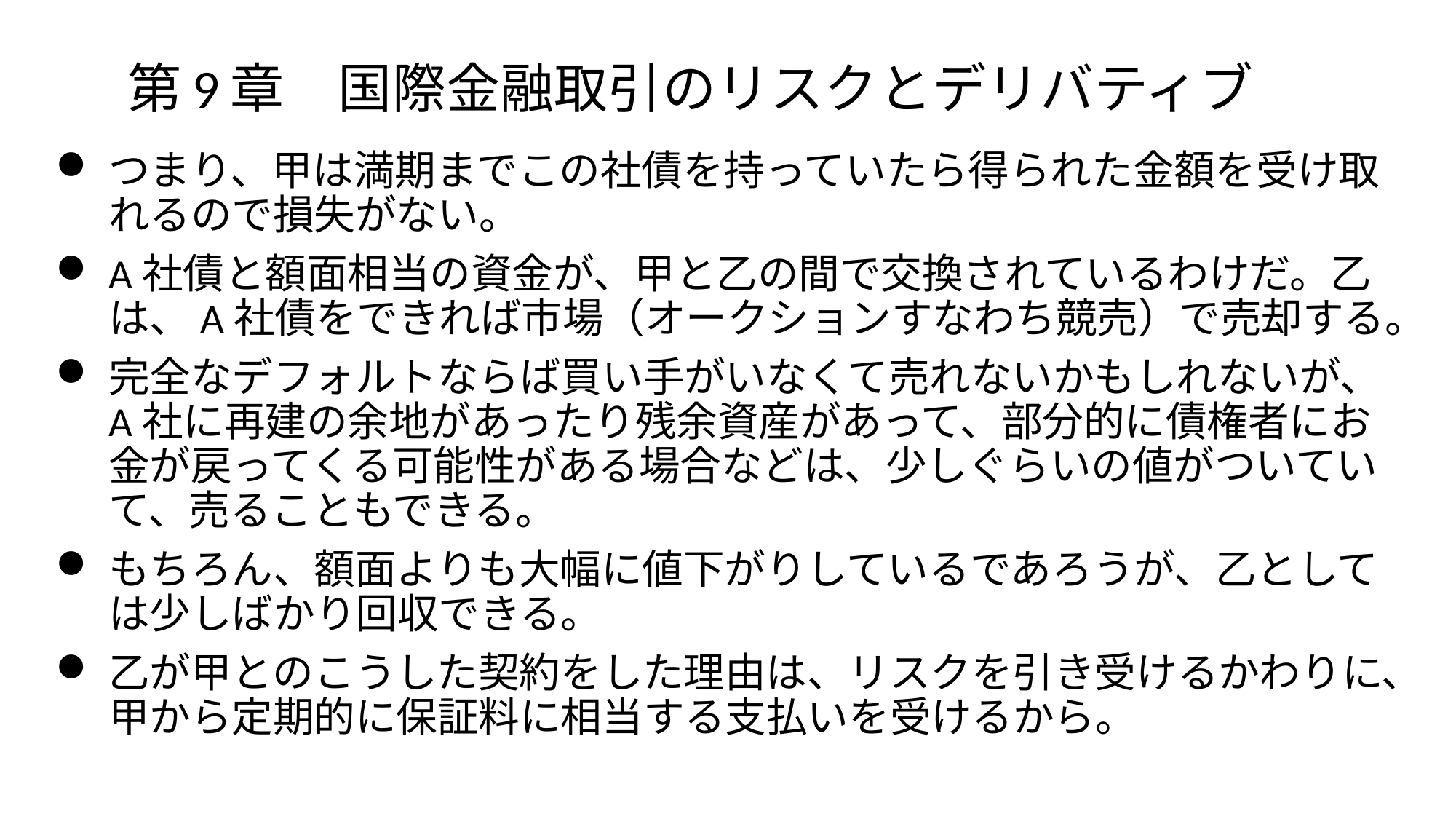

# 第9章　国際金融取引のリスクとデリバティブ
つまり、甲は満期までこの社債を持っていたら得られた金額を受け取れるので損失がない。
A社債と額面相当の資金が、甲と乙の間で交換されているわけだ。乙は、A社債をできれば市場（オークションすなわち競売）で売却する。
完全なデフォルトならば買い手がいなくて売れないかもしれないが、A社に再建の余地があったり残余資産があって、部分的に債権者にお金が戻ってくる可能性がある場合などは、少しぐらいの値がついていて、売ることもできる。
もちろん、額面よりも大幅に値下がりしているであろうが、乙としては少しばかり回収できる。
乙が甲とのこうした契約をした理由は、リスクを引き受けるかわりに、甲から定期的に保証料に相当する支払いを受けるから。